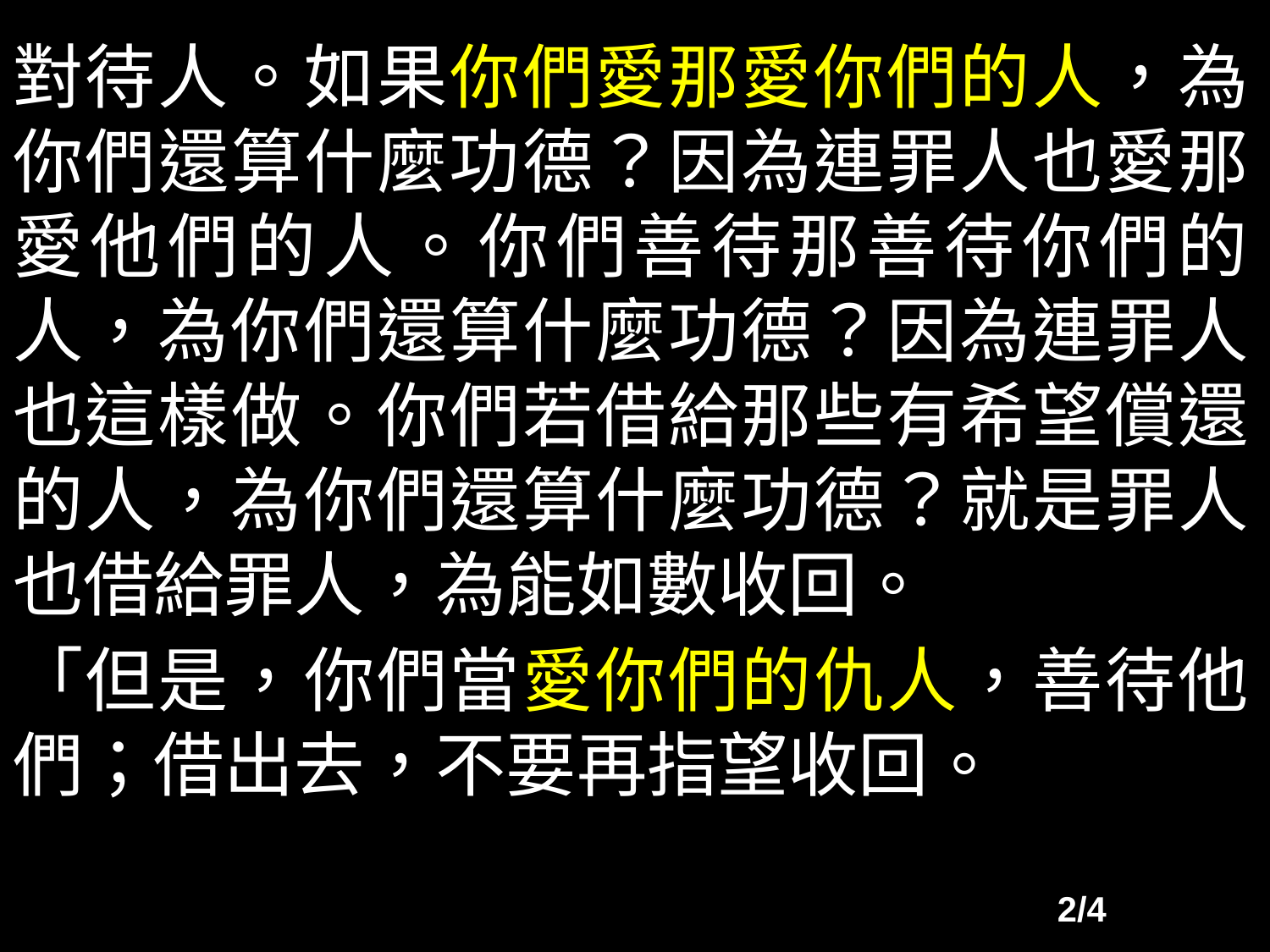

對待人。如果你們愛那愛你們的人，為你們還算什麼功德？因為連罪人也愛那愛他們的人。你們善待那善待你們的人，為你們還算什麼功德？因為連罪人也這樣做。你們若借給那些有希望償還的人，為你們還算什麼功德？就是罪人也借給罪人，為能如數收回。
「但是，你們當愛你們的仇人，善待他們；借出去，不要再指望收回。
2/4